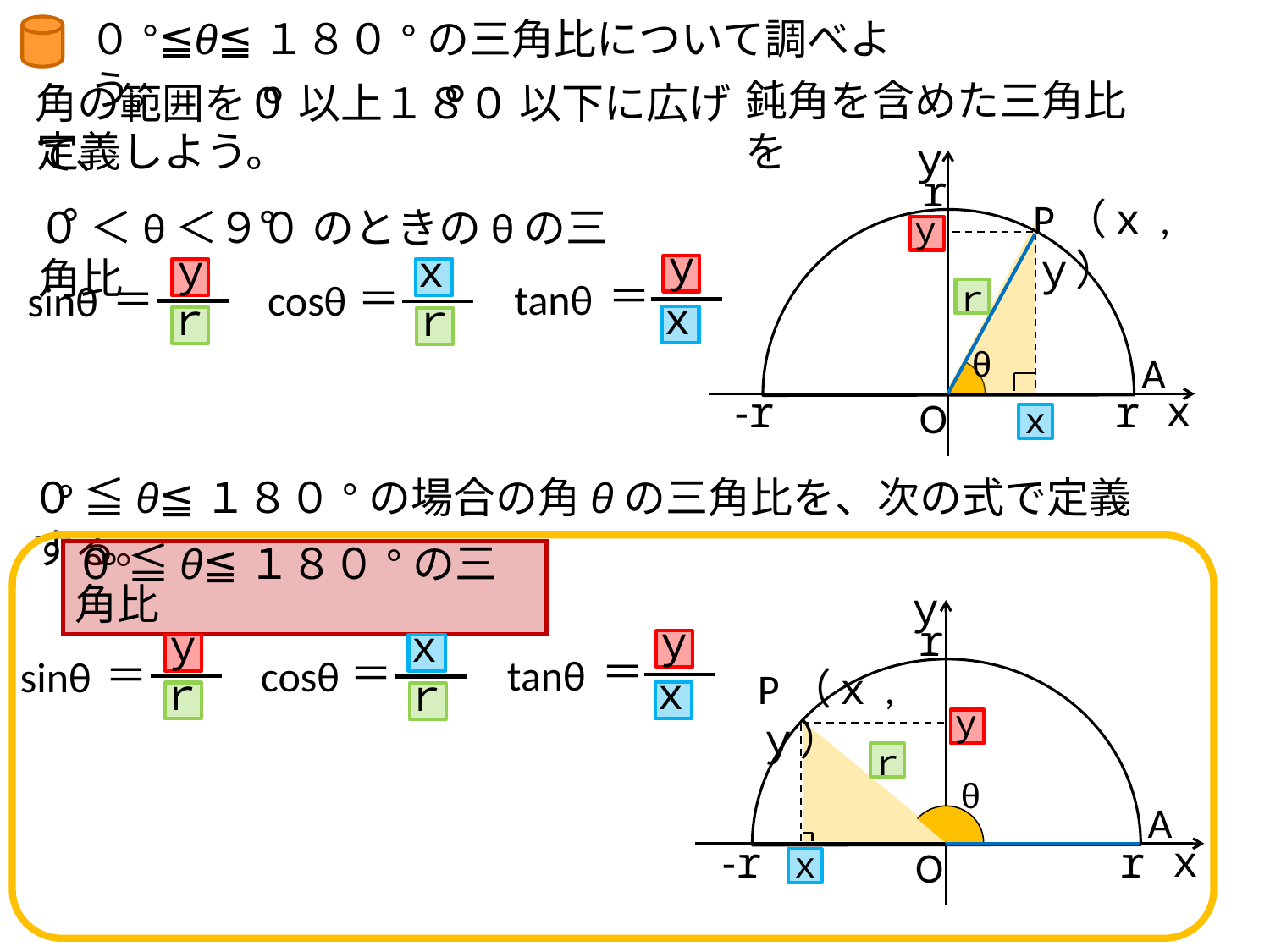

０°≦θ≦１８０°の三角比について調べよう。

°
°
角の範囲を０ 以上１８０ 以下に広げて、
鈍角を含めた三角比を
定義しよう。
ｙ
r

A
ｘ
-r
r
O
P（ｘ,ｙ）
°
°
０ ＜θ＜９０ のときのθの三角比
ｙ

ｙ

ｙ

ｘ

＝
＝
＝
tanθ
cosθ
sinθ
ｒ

ｘ

ｒ

ｒ

θ

ｘ

０ ≦θ≦１８０°の場合の角θの三角比を、次の式で定義する。
°
°
０ ≦θ≦１８０°の三角比

ｙ
r

A
ｘ
-r
r
O
ｙ

ｙ

ｘ

＝
＝
＝
tanθ
cosθ
sinθ
P（ｘ,ｙ）
ｘ

ｒ

ｒ

ｙ

ｒ

θ

ｘ